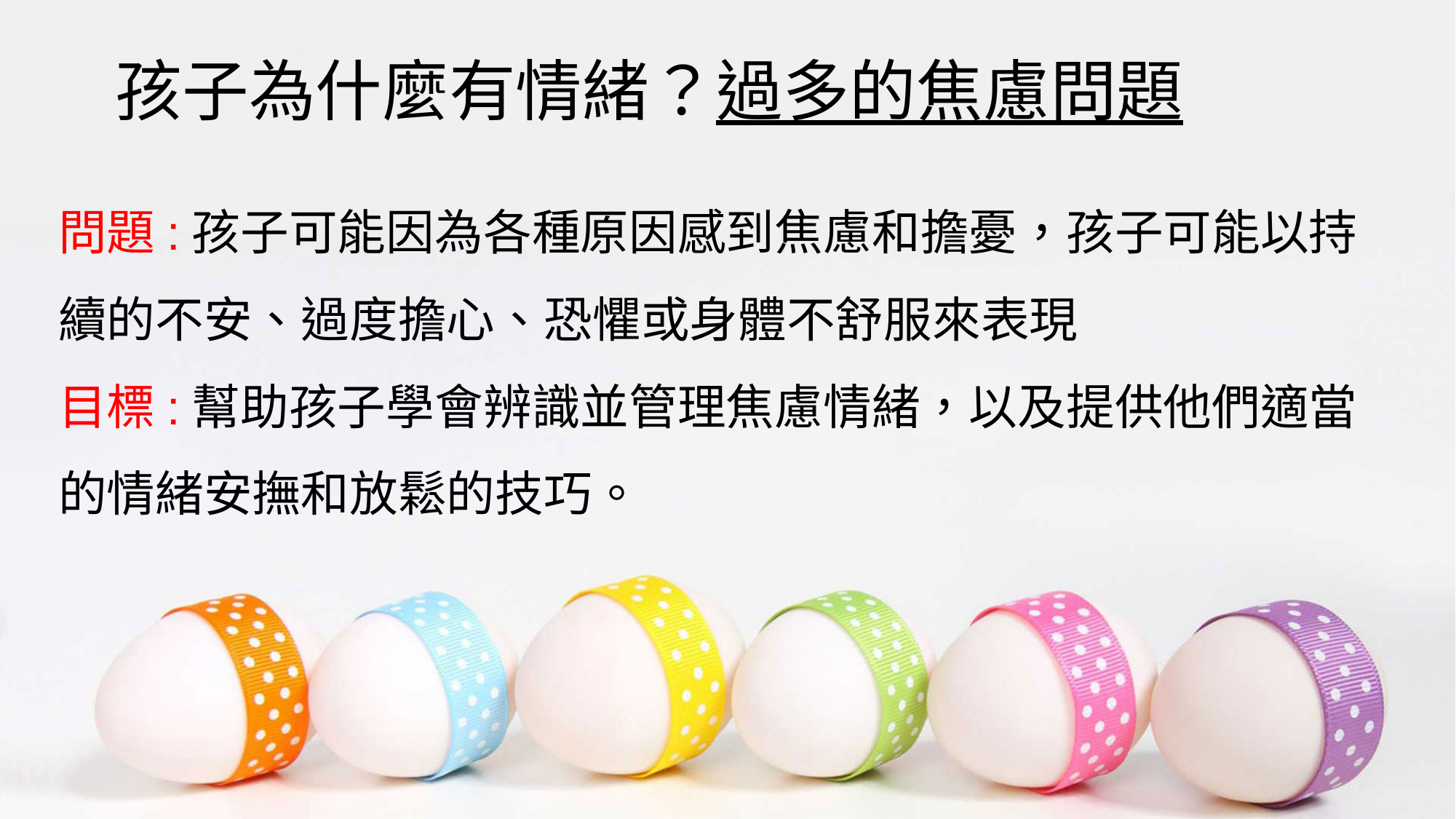

孩子為什麼有情緒？過多的焦慮問題
問題:孩子可能因為各種原因感到焦慮和擔憂，孩子可能以持續的不安、過度擔心、恐懼或身體不舒服來表現
目標:幫助孩子學會辨識並管理焦慮情緒，以及提供他們適當的情緒安撫和放鬆的技巧。